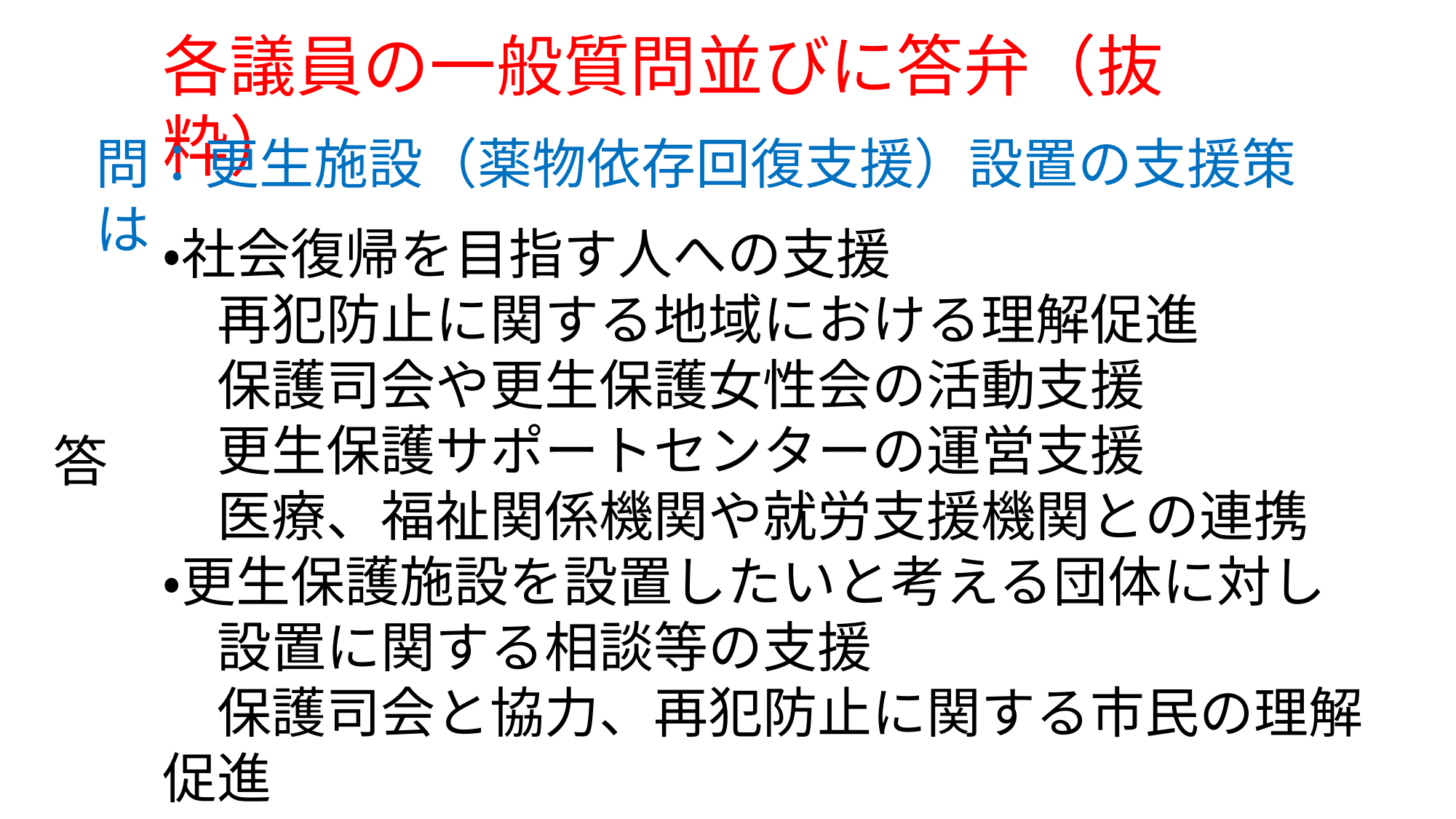

各議員の一般質問並びに答弁（抜粋）
問：更生施設（薬物依存回復支援）設置の支援策は
・社会復帰を目指す人への支援
　再犯防止に関する地域における理解促進
　保護司会や更生保護女性会の活動支援
　更生保護サポートセンターの運営支援
　医療、福祉関係機関や就労支援機関との連携
・更生保護施設を設置したいと考える団体に対し
　設置に関する相談等の支援
　保護司会と協力、再犯防止に関する市民の理解促進
答